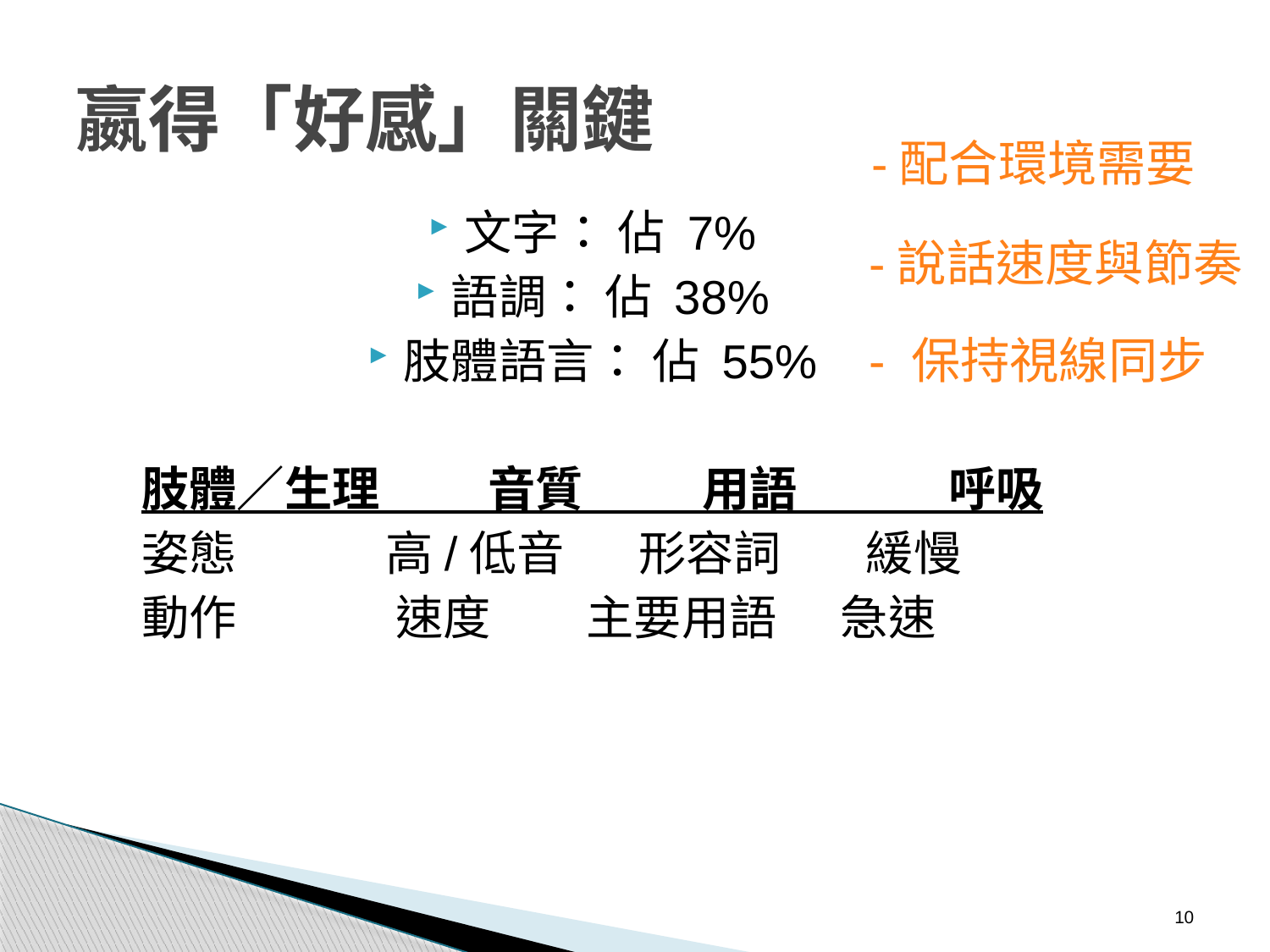

# 嬴得「好感」關鍵
-配合環境需要
文字： 佔 7%
語調： 佔 38%
肢體語言： 佔 55%

肢體／生理          音質           用語              呼吸
	    姿態              高/低音       形容詞        緩慢
	    動作               速度         主要用語      急速

-說話速度與節奏
- 保持視線同步
10